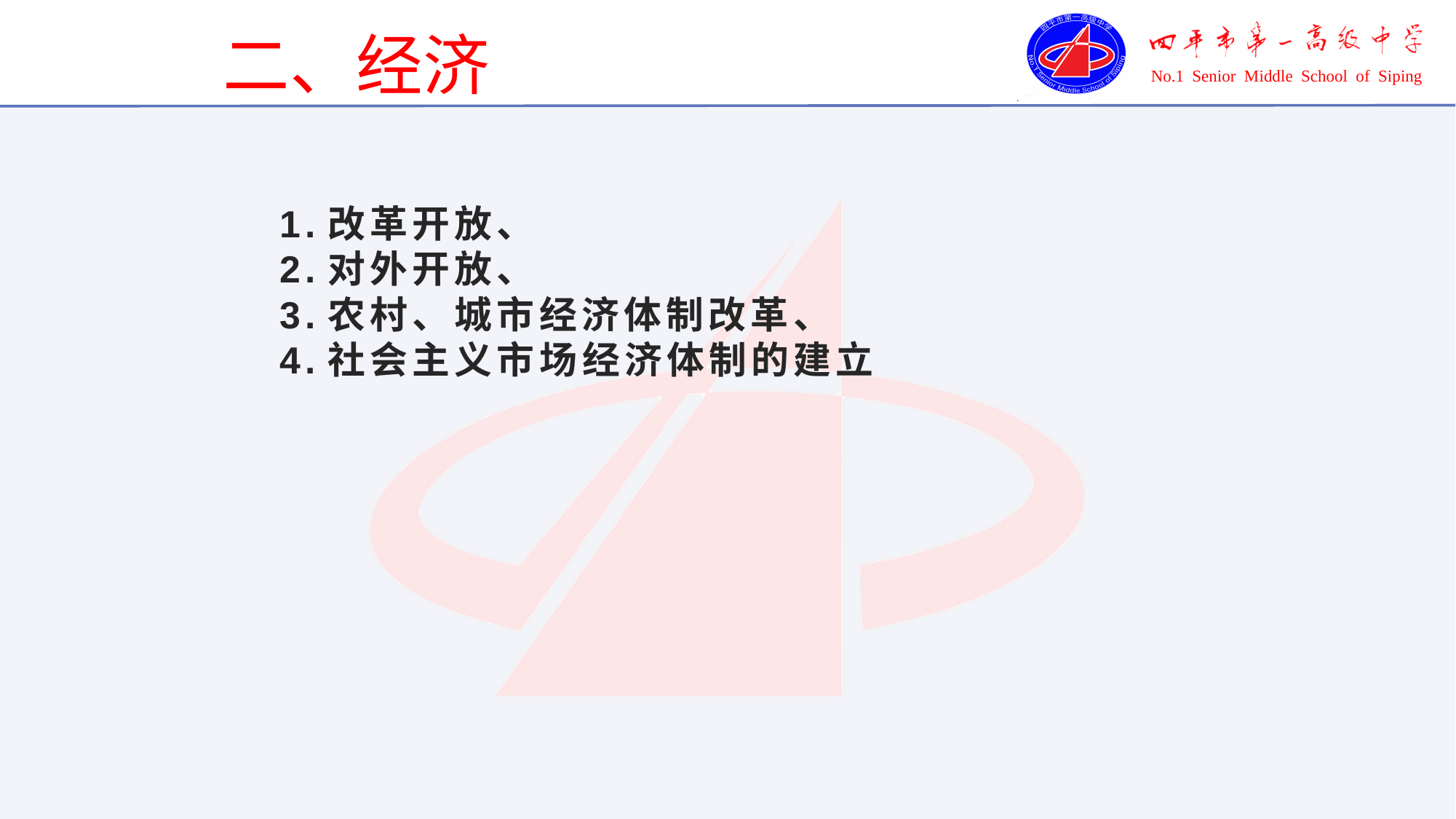

二、经济
# 1.改革开放、 2.对外开放、 3.农村、城市经济体制改革、 4.社会主义市场经济体制的建立